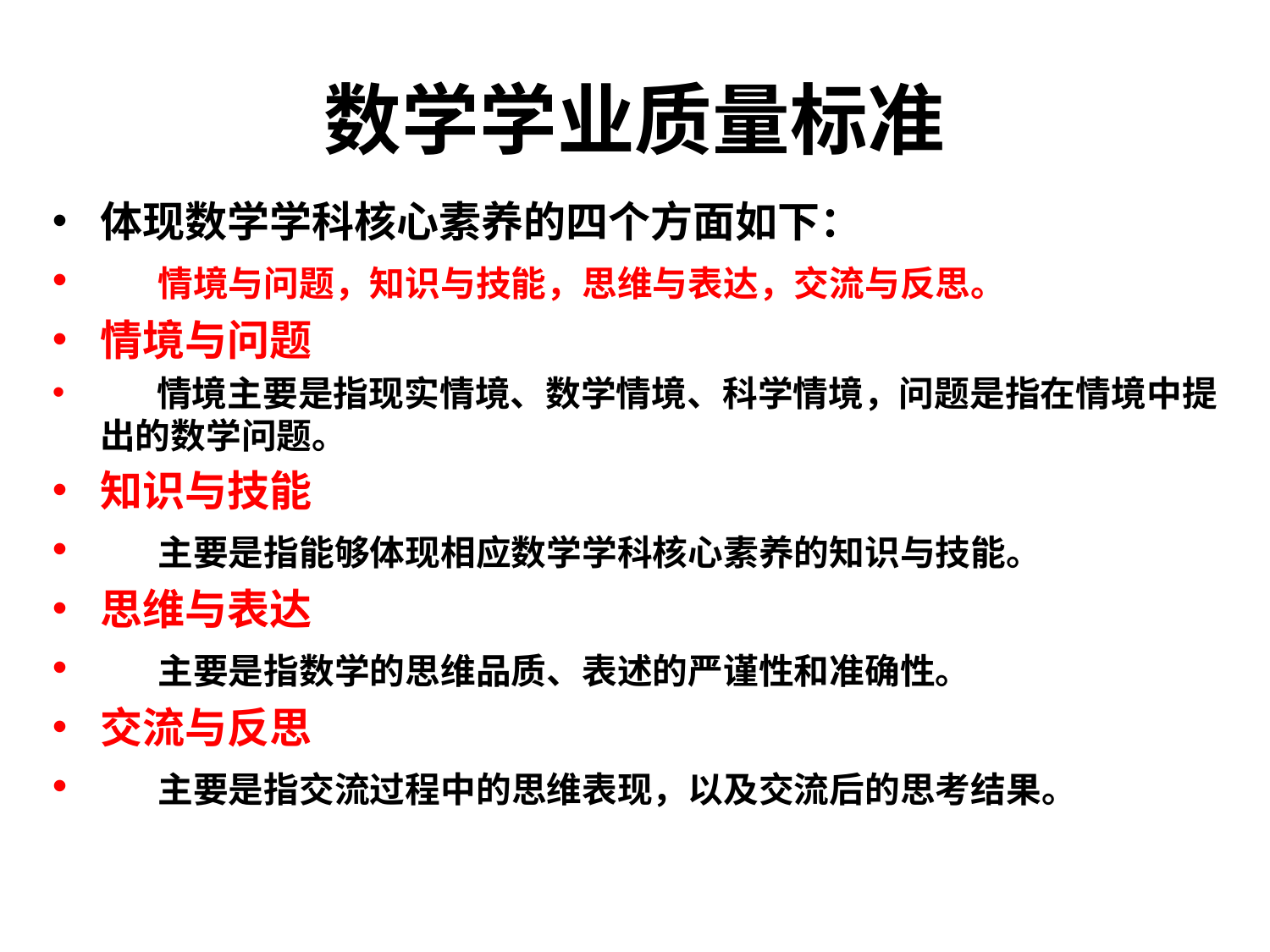

# 数学学业质量标准
体现数学学科核心素养的四个方面如下：
     情境与问题，知识与技能，思维与表达，交流与反思。
情境与问题
      情境主要是指现实情境、数学情境、科学情境，问题是指在情境中提出的数学问题。
知识与技能
     主要是指能够体现相应数学学科核心素养的知识与技能。
思维与表达
     主要是指数学的思维品质、表述的严谨性和准确性。
交流与反思
     主要是指交流过程中的思维表现，以及交流后的思考结果。